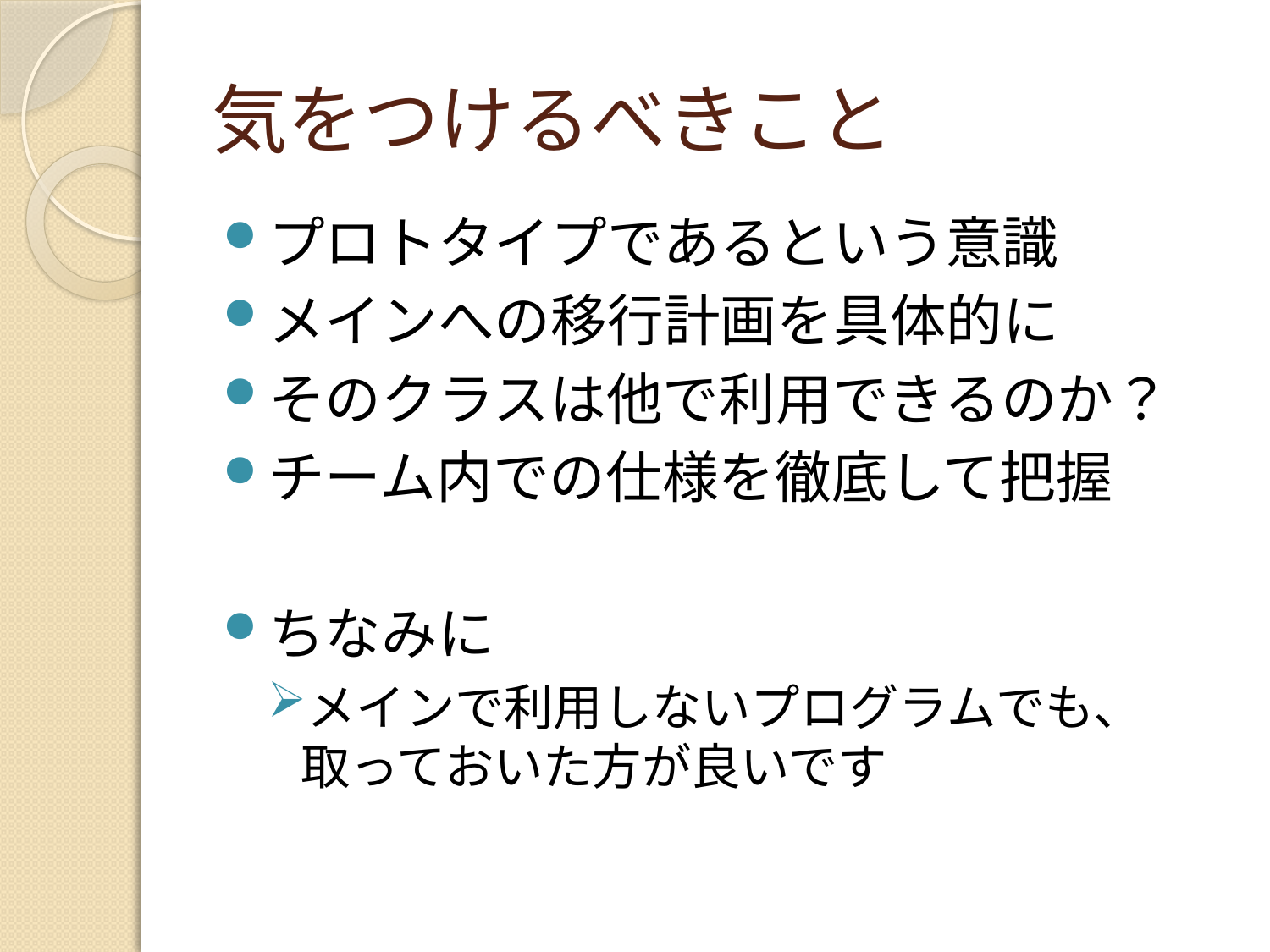

# 気をつけるべきこと
プロトタイプであるという意識
メインへの移行計画を具体的に
そのクラスは他で利用できるのか？
チーム内での仕様を徹底して把握

ちなみに
メインで利用しないプログラムでも、取っておいた方が良いです